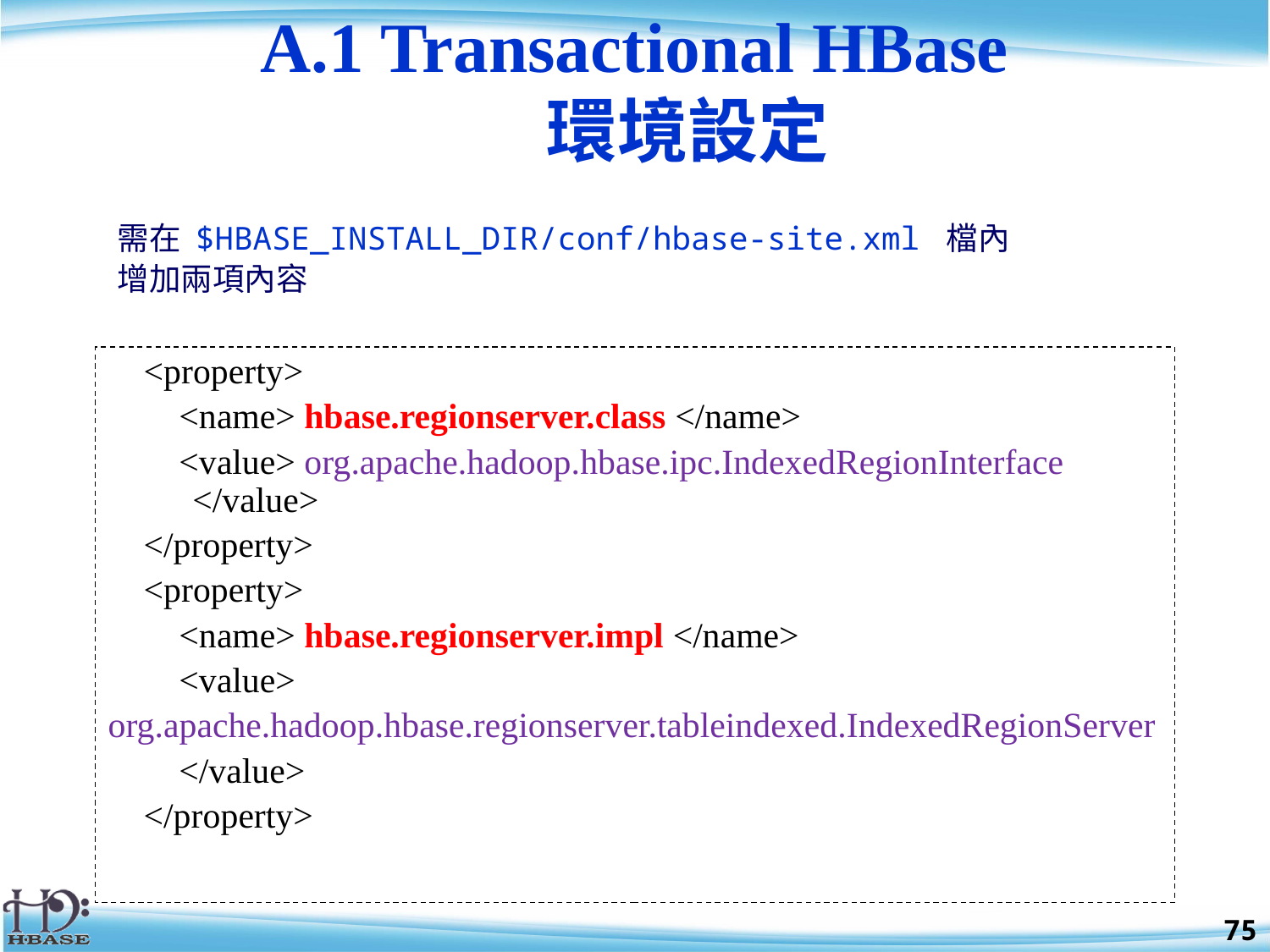

# A.1 Transactional HBase 環境設定
需在 $HBASE_INSTALL_DIR/conf/hbase-site.xml 檔內
增加兩項內容
    <property>
        <name> hbase.regionserver.class </name>
        <value> org.apache.hadoop.hbase.ipc.IndexedRegionInterface </value>
    </property>
    <property>
        <name> hbase.regionserver.impl </name>
        <value>
org.apache.hadoop.hbase.regionserver.tableindexed.IndexedRegionServer
        </value>
    </property>
75